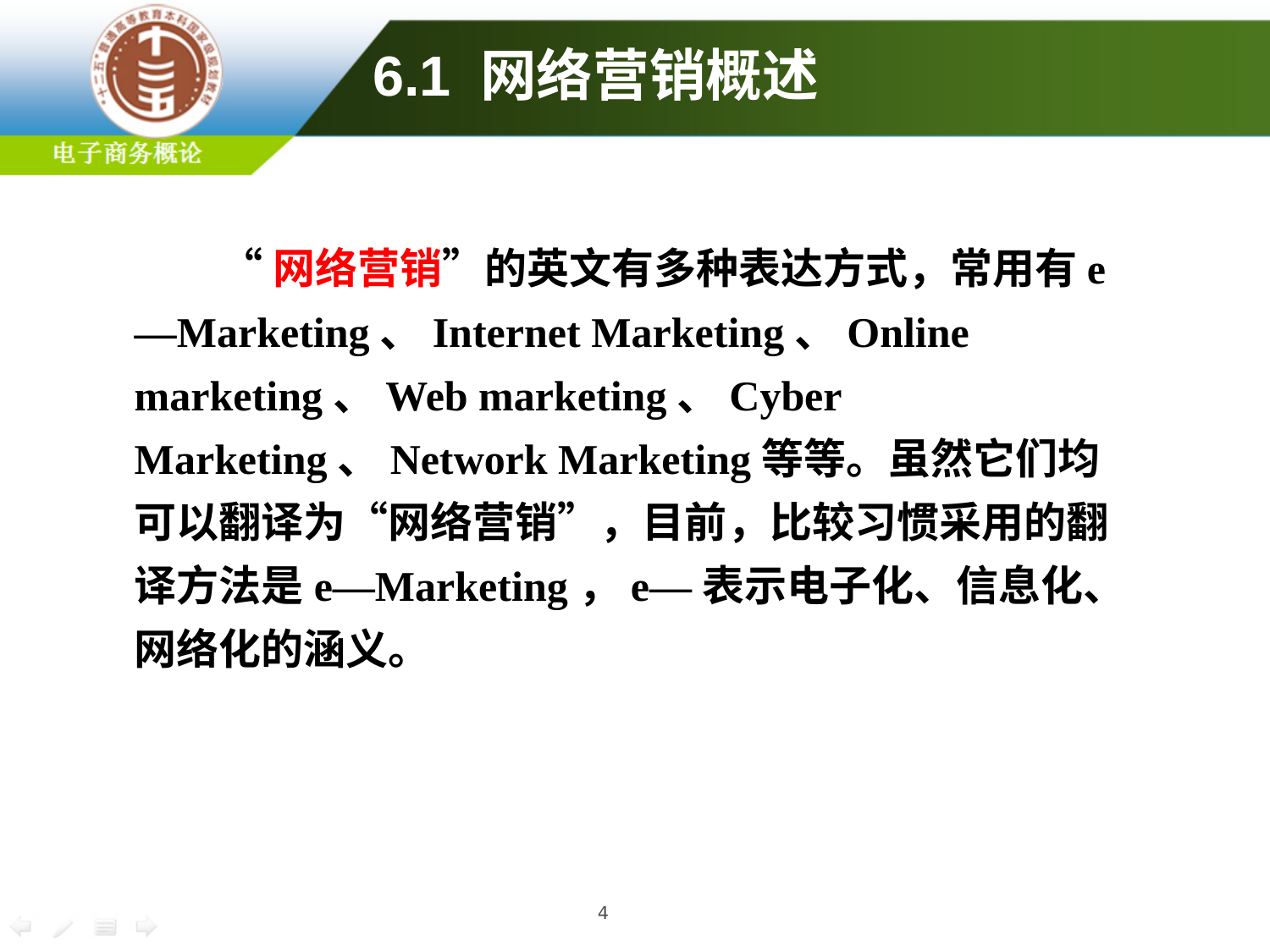

# 6.1 网络营销概述
	         “网络营销”的英文有多种表达方式，常用有e—Marketing、Internet Marketing、Online marketing、Web marketing、Cyber Marketing、Network Marketing等等。虽然它们均可以翻译为“网络营销”，目前，比较习惯采用的翻译方法是e—Marketing，e—表示电子化、信息化、网络化的涵义。
4